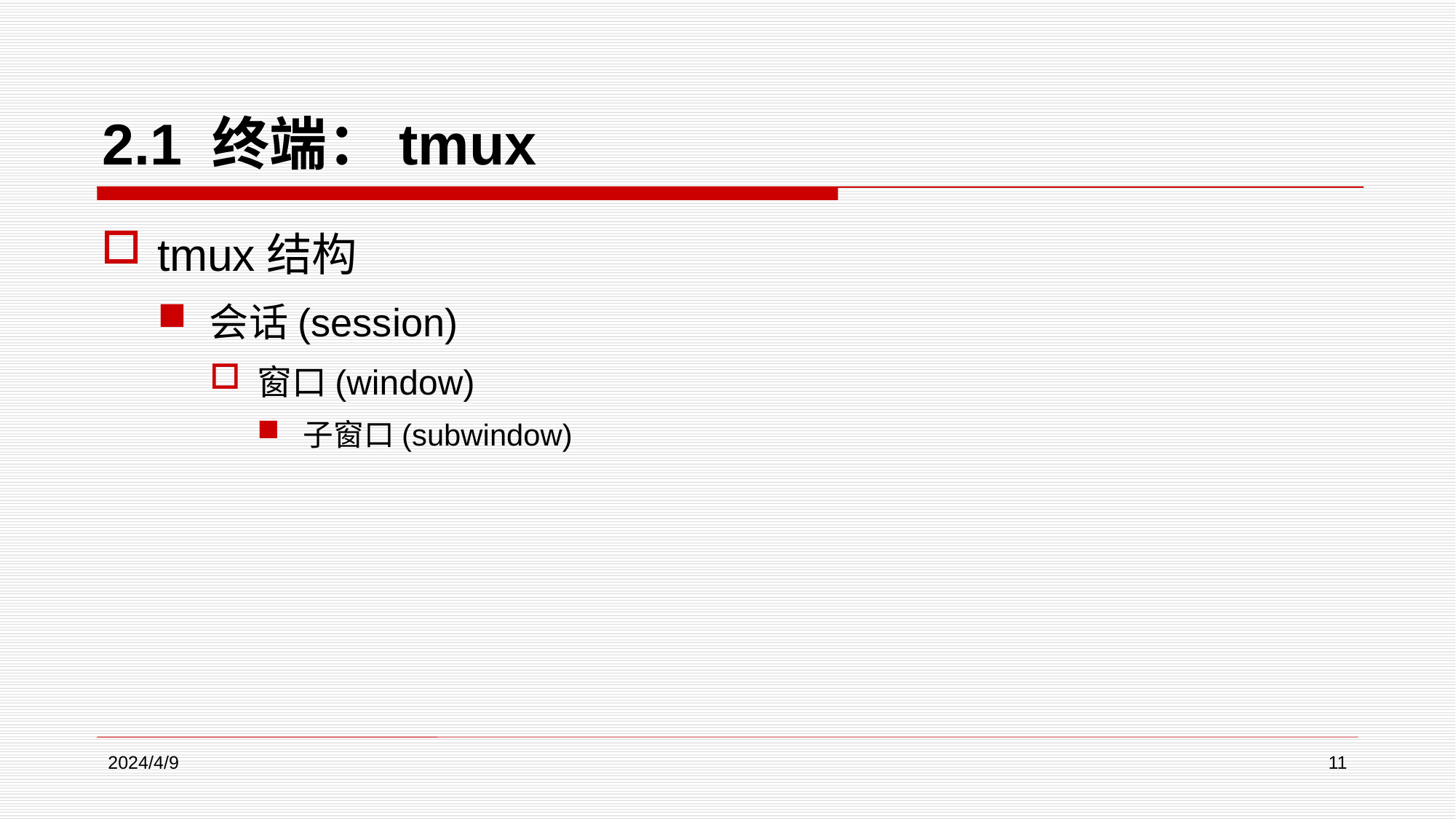

# 2.1 终端：tmux
tmux结构
会话(session)
窗口(window)
子窗口(subwindow)
2024/4/9
11